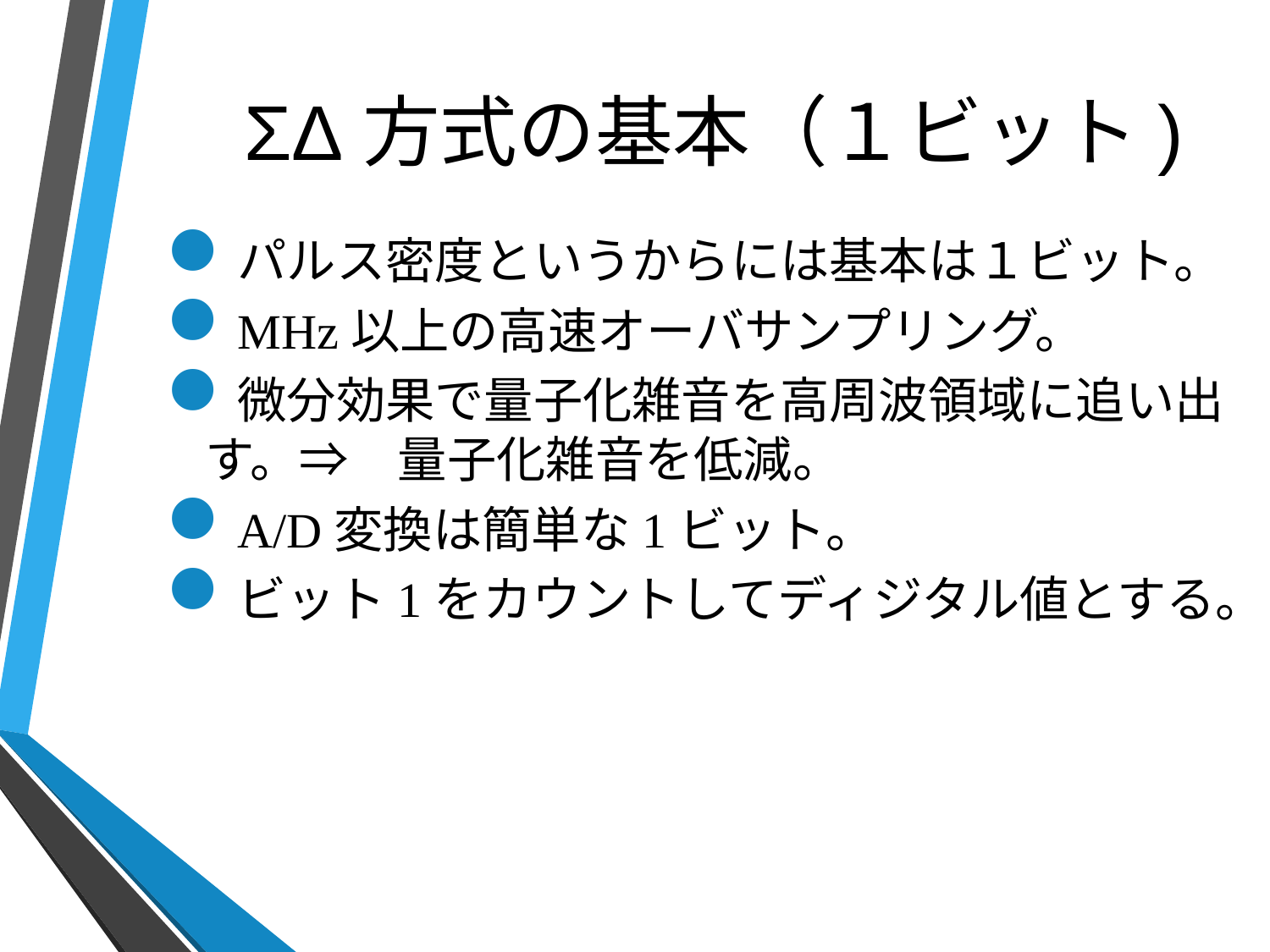

# ΣΔ方式の基本（１ビット)
パルス密度というからには基本は１ビット。
MHz以上の高速オーバサンプリング。
微分効果で量子化雑音を高周波領域に追い出す。⇒　量子化雑音を低減。
A/D変換は簡単な1ビット。
ビット1をカウントしてディジタル値とする。